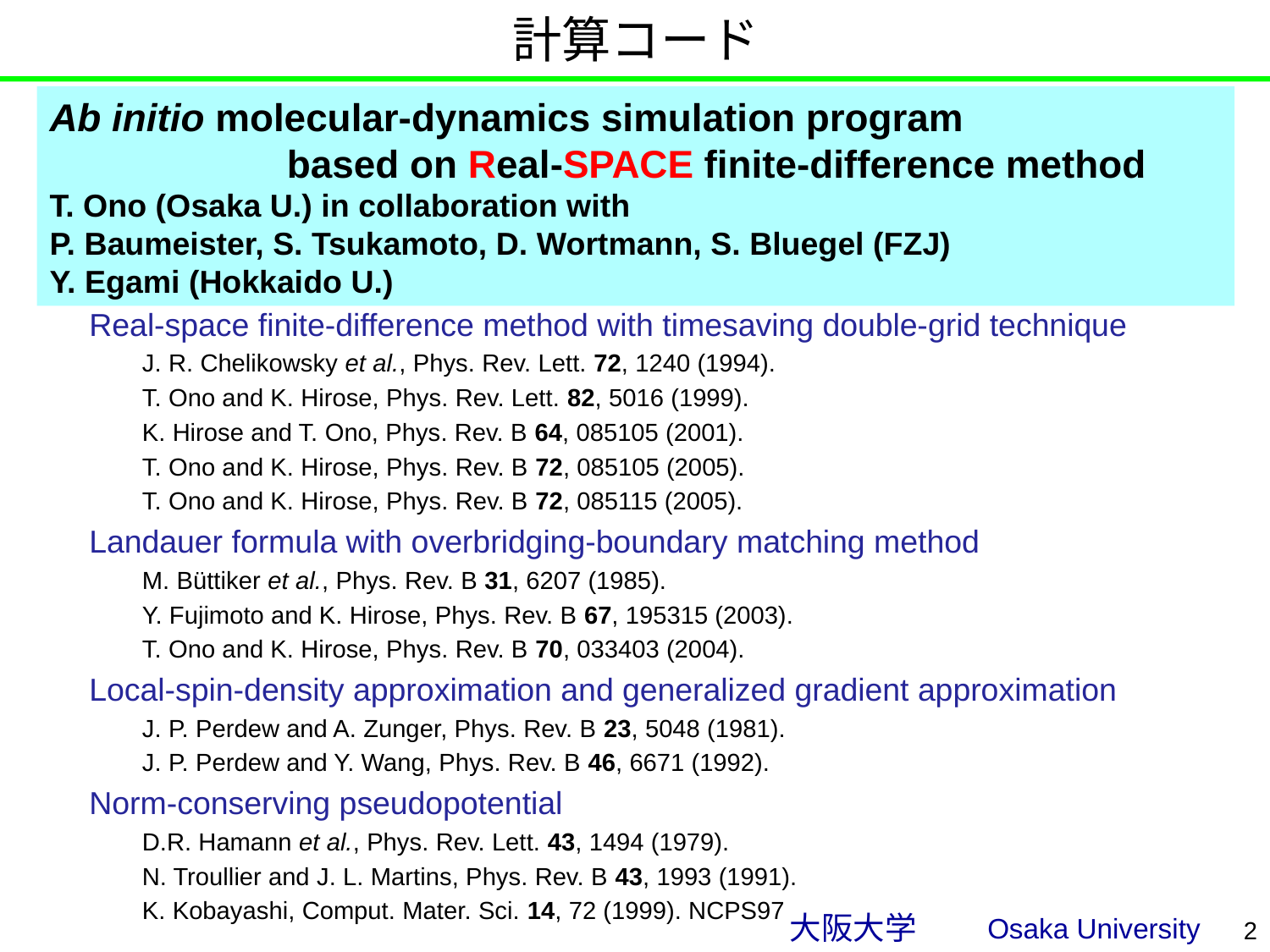

計算コード

Ab initio molecular-dynamics simulation program
                      based on Real-SPACE finite-difference method
T. Ono (Osaka U.) in collaboration with
P. Baumeister, S. Tsukamoto, D. Wortmann, S. Bluegel (FZJ)
Y. Egami (Hokkaido U.)
Real-space finite-difference method with timesaving double-grid technique
	J. R. Chelikowsky et al., Phys. Rev. Lett. 72, 1240 (1994).
	T. Ono and K. Hirose, Phys. Rev. Lett. 82, 5016 (1999).
	K. Hirose and T. Ono, Phys. Rev. B 64, 085105 (2001).
	T. Ono and K. Hirose, Phys. Rev. B 72, 085105 (2005).
	T. Ono and K. Hirose, Phys. Rev. B 72, 085115 (2005).
Landauer formula with overbridging-boundary matching method
	M. Büttiker et al., Phys. Rev. B 31, 6207 (1985).
	Y. Fujimoto and K. Hirose, Phys. Rev. B 67, 195315 (2003).
	T. Ono and K. Hirose, Phys. Rev. B 70, 033403 (2004).
Local-spin-density approximation and generalized gradient approximation
	J. P. Perdew and A. Zunger, Phys. Rev. B 23, 5048 (1981).
	J. P. Perdew and Y. Wang, Phys. Rev. B 46, 6671 (1992).
Norm-conserving pseudopotential
	D.R. Hamann et al., Phys. Rev. Lett. 43, 1494 (1979).
	N. Troullier and J. L. Martins, Phys. Rev. B 43, 1993 (1991).
	K. Kobayashi, Comput. Mater. Sci. 14, 72 (1999). NCPS97
2